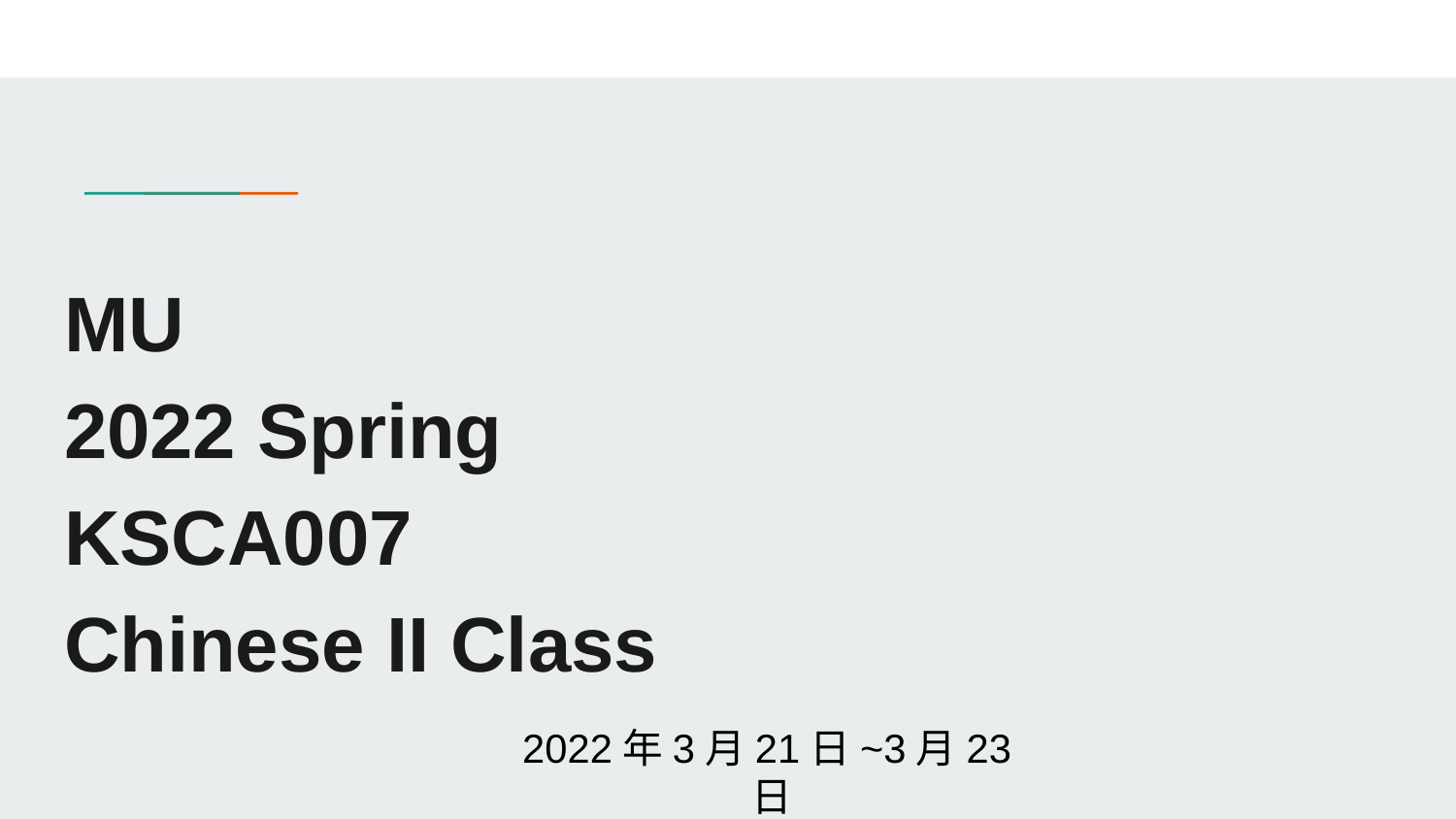

# MU
2022 Spring
KSCA007
Chinese II Class

2022年3月21日~3月23日